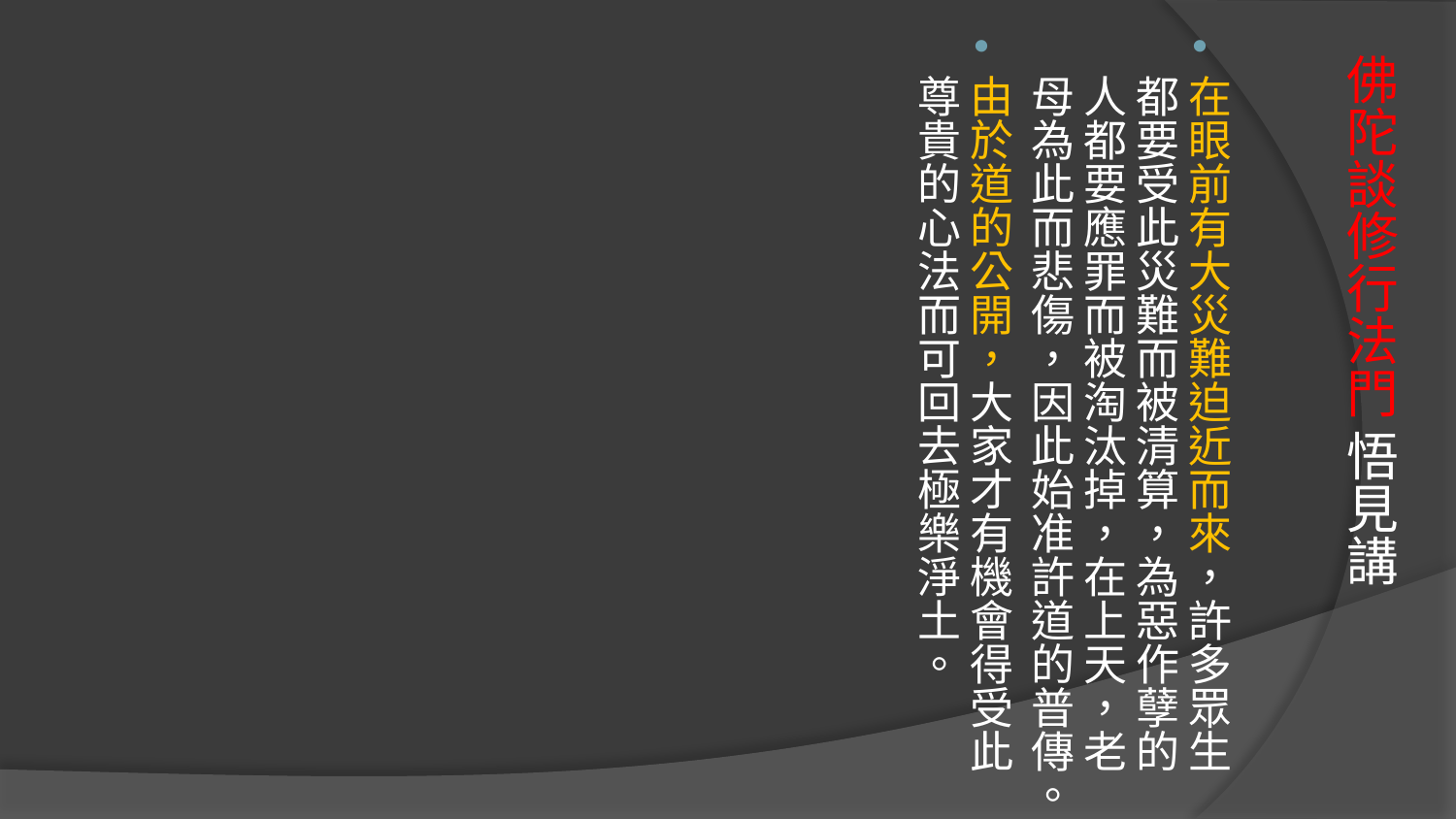

在眼前有大災難迫近而來，許多眾生都要受此災難而被清算，為惡作孽的人都要應罪而被淘汰掉，在上天，老母為此而悲傷，因此始准許道的普傳。
由於道的公開，大家才有機會得受此尊貴的心法而可回去極樂淨土。

# 佛陀談修行法門 悟見講